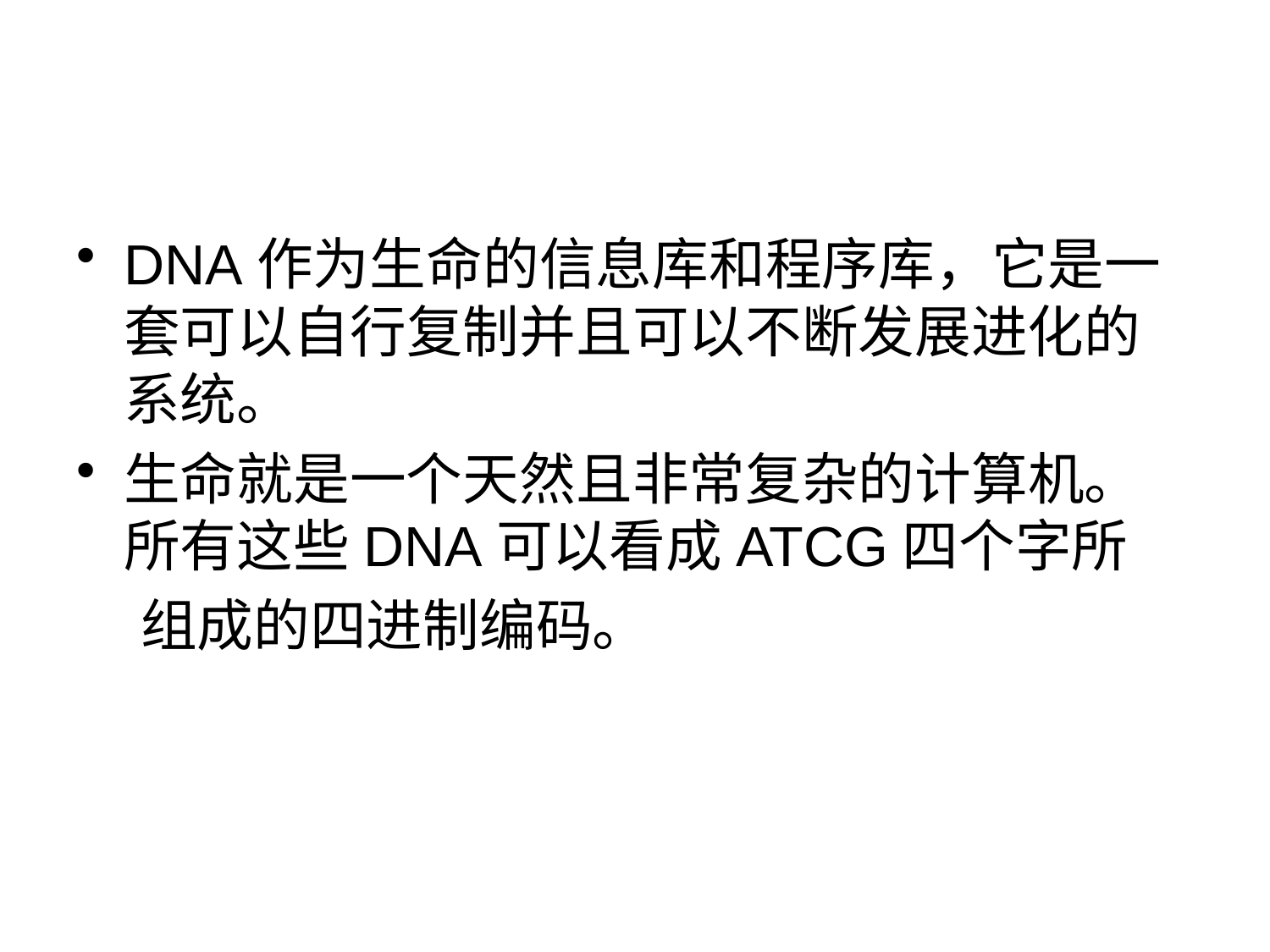

#
DNA作为生命的信息库和程序库，它是一套可以自行复制并且可以不断发展进化的系统。
生命就是一个天然且非常复杂的计算机。所有这些DNA可以看成ATCG四个字所
    组成的四进制编码。